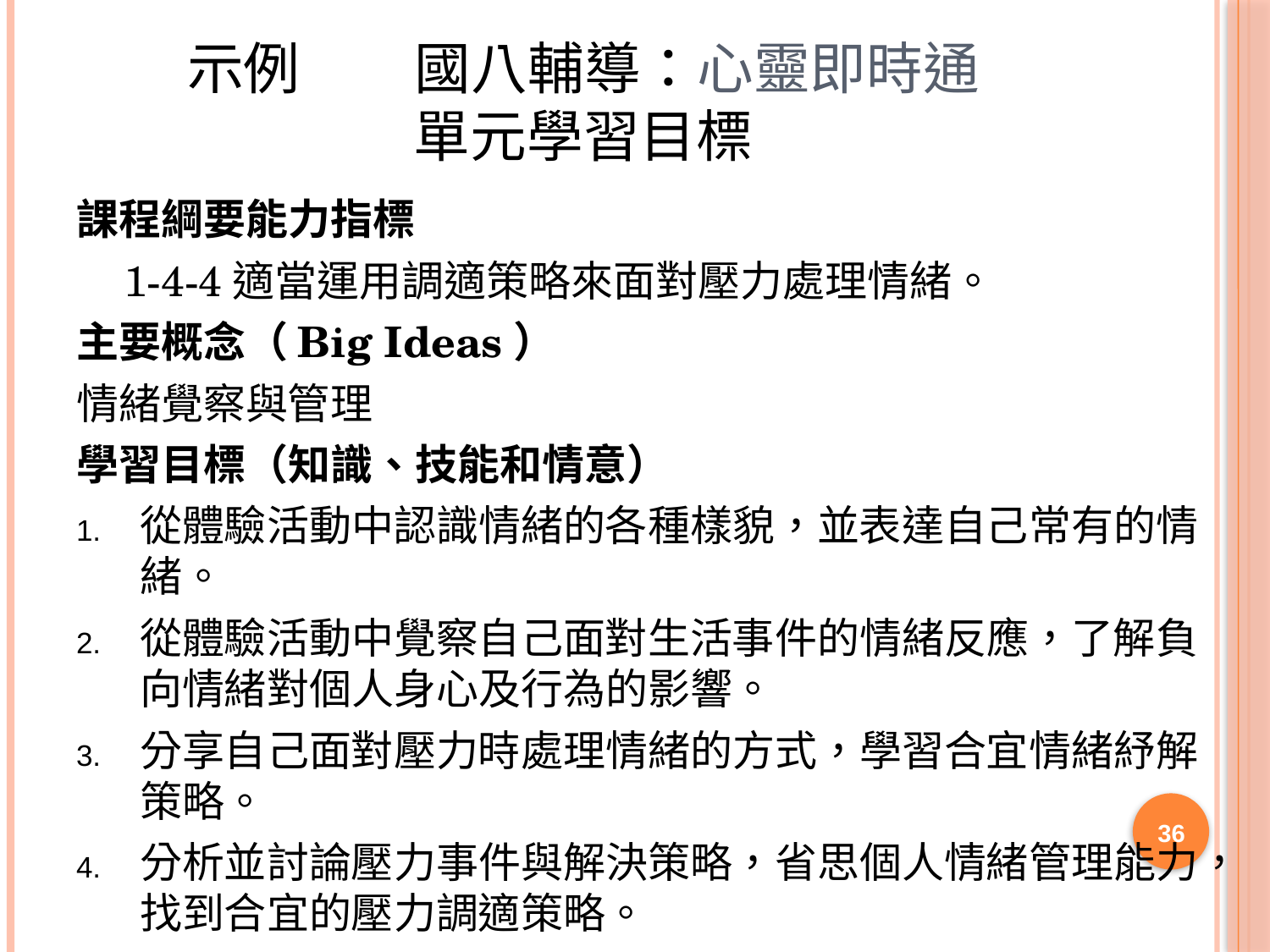

# 示例         國八輔導：心靈即時通 單元學習目標
課程綱要能力指標
    1-4-4適當運用調適策略來面對壓力處理情緒。
主要概念（Big Ideas）
情緒覺察與管理
學習目標（知識、技能和情意）
從體驗活動中認識情緒的各種樣貌，並表達自己常有的情緒。
從體驗活動中覺察自己面對生活事件的情緒反應，了解負向情緒對個人身心及行為的影響。
分享自己面對壓力時處理情緒的方式，學習合宜情緒紓解策略。
分析並討論壓力事件與解決策略，省思個人情緒管理能力，找到合宜的壓力調適策略。
36